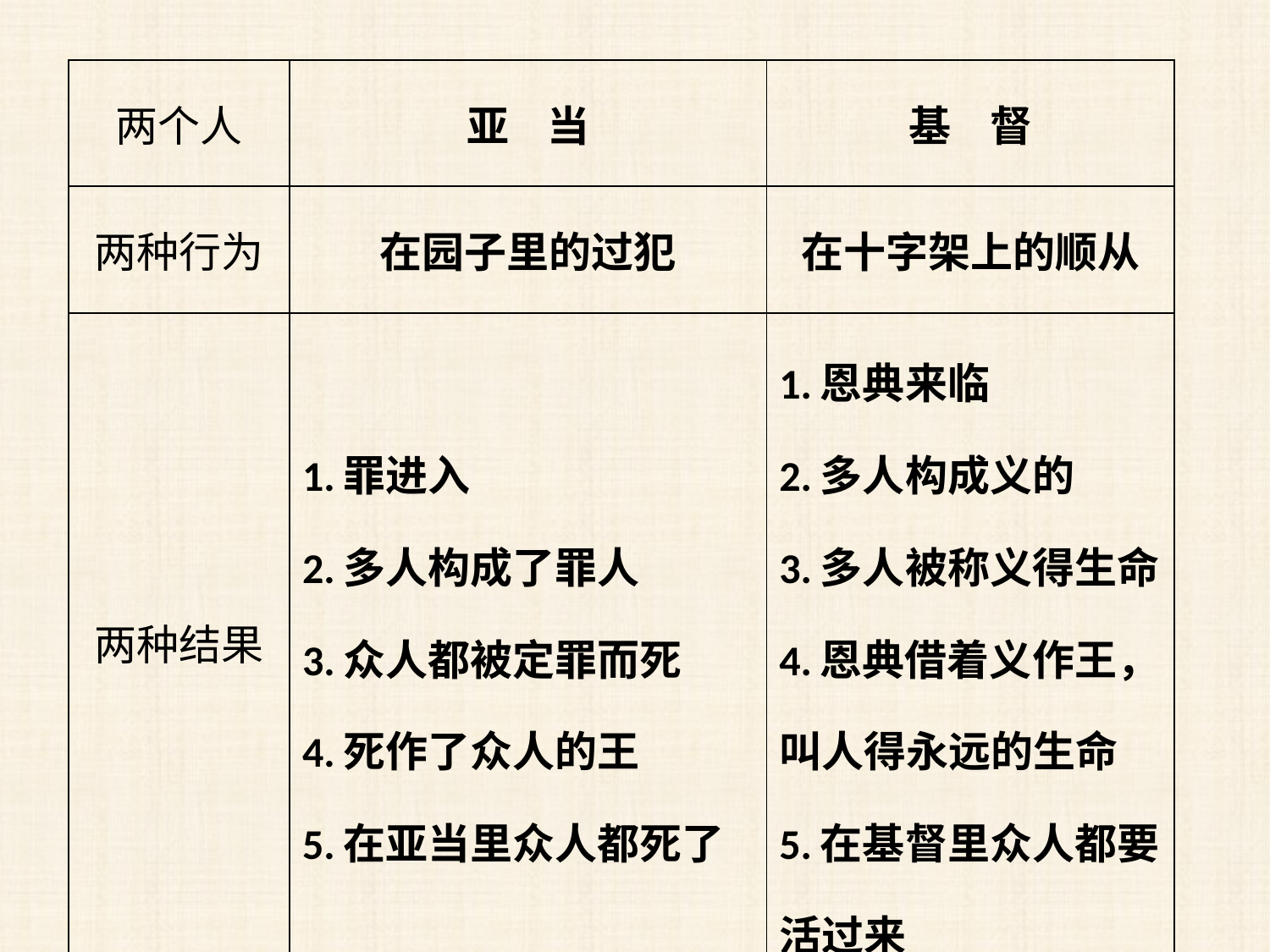

| 两个人 | 亚 当 | 基 督 |
| --- | --- | --- |
| 两种行为 | 在园子里的过犯 | 在十字架上的顺从 |
| 两种结果 | 1.罪进入 2.多人构成了罪人 3.众人都被定罪而死 4.死作了众人的王 5.在亚当里众人都死了 | 1.恩典来临 2.多人构成义的 3.多人被称义得生命 4.恩典借着义作王，叫人得永远的生命 5.在基督里众人都要活过来 |